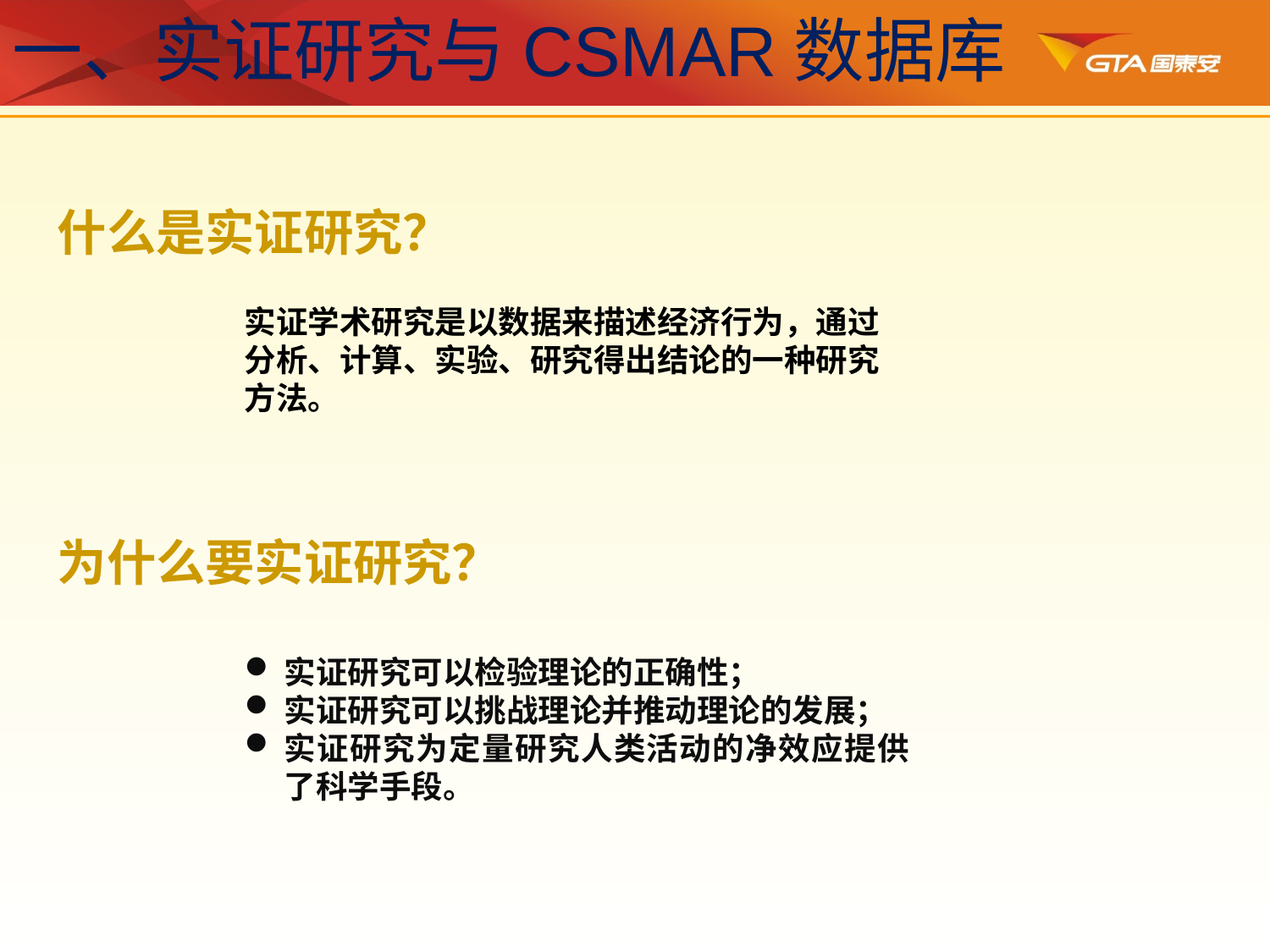

一、实证研究与CSMAR数据库
什么是实证研究？
实证学术研究是以数据来描述经济行为，通过分析、计算、实验、研究得出结论的一种研究方法。
为什么要实证研究？
实证研究可以检验理论的正确性；
实证研究可以挑战理论并推动理论的发展；
实证研究为定量研究人类活动的净效应提供了科学手段。